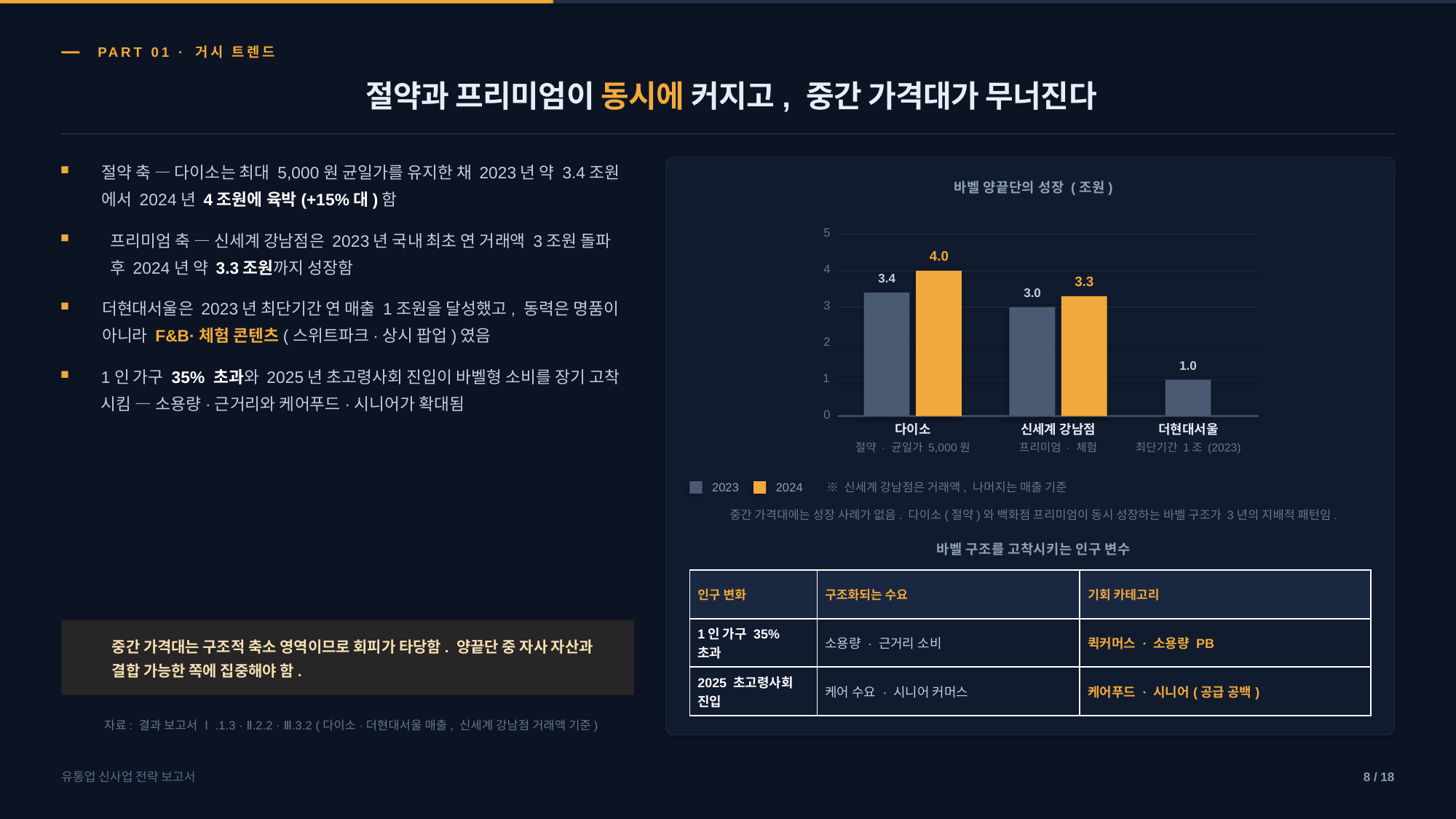

PART 01 · 거시 트렌드

절약과 프리미엄이 동시에 커지고, 중간 가격대가 무너진다

절약 축 — 다이소는 최대 5,000원 균일가를 유지한 채 2023년 약 3.4조원
에서 2024년 4조원에 육박(+15%대)함

바벨 양끝단의 성장 (조원)
프리미엄 축 — 신세계 강남점은 2023년 국내 최초 연 거래액 3조원 돌파
후 2024년 약 3.3조원까지 성장함
5

4.0
4
3.4

3.3
3.0
더현대서울은 2023년 최단기간 연 매출 1조원을 달성했고, 동력은 명품이
아니라 F&B·체험 콘텐츠(스위트파크·상시 팝업)였음

3

2
1.0
1인 가구 35% 초과와 2025년 초고령사회 진입이 바벨형 소비를 장기 고착
시킴 — 소용량·근거리와 케어푸드·시니어가 확대됨
1

0
다이소
신세계 강남점
더현대서울
절약 · 균일가 5,000원
프리미엄 · 체험
최단기간 1조 (2023)
2023
2024
※ 신세계 강남점은 거래액, 나머지는 매출 기준

중간 가격대에는 성장 사례가 없음. 다이소(절약)와 백화점 프리미엄이 동시 성장하는 바벨 구조가 3년의 지배적 패턴임.
바벨 구조를 고착시키는 인구 변수
| 인구 변화 | 구조화되는 수요 | 기회 카테고리 |
| --- | --- | --- |
| 1인 가구 35% 초과 | 소용량 · 근거리 소비 | 퀵커머스 · 소용량 PB |
| 2025 초고령사회 진입 | 케어 수요 · 시니어 커머스 | 케어푸드 · 시니어(공급 공백) |

중간 가격대는 구조적 축소 영역이므로 회피가 타당함. 양끝단 중 자사 자산과
결합 가능한 쪽에 집중해야 함.
자료: 결과 보고서 Ⅰ.1.3 · Ⅱ.2.2 · Ⅲ.3.2 (다이소·더현대서울 매출, 신세계 강남점 거래액 기준)
유통업 신사업 전략 보고서
8 / 18